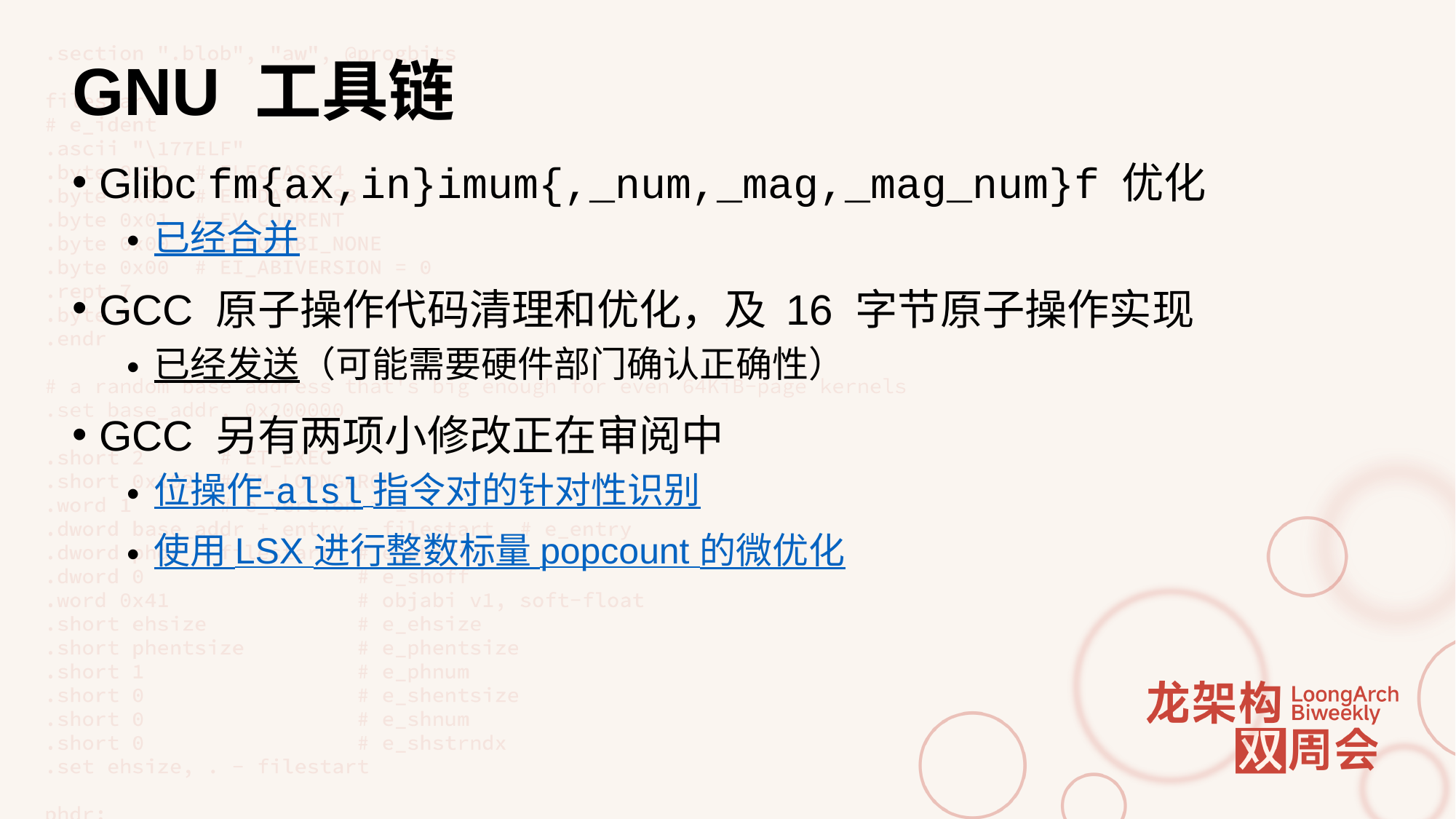

# GNU 工具链
Glibc fm{ax,in}imum{,_num,_mag,_mag_num}f 优化
已经合并
GCC 原子操作代码清理和优化，及 16 字节原子操作实现
已经发送（可能需要硬件部门确认正确性）
GCC 另有两项小修改正在审阅中
位操作-alsl 指令对的针对性识别
使用 LSX 进行整数标量 popcount 的微优化